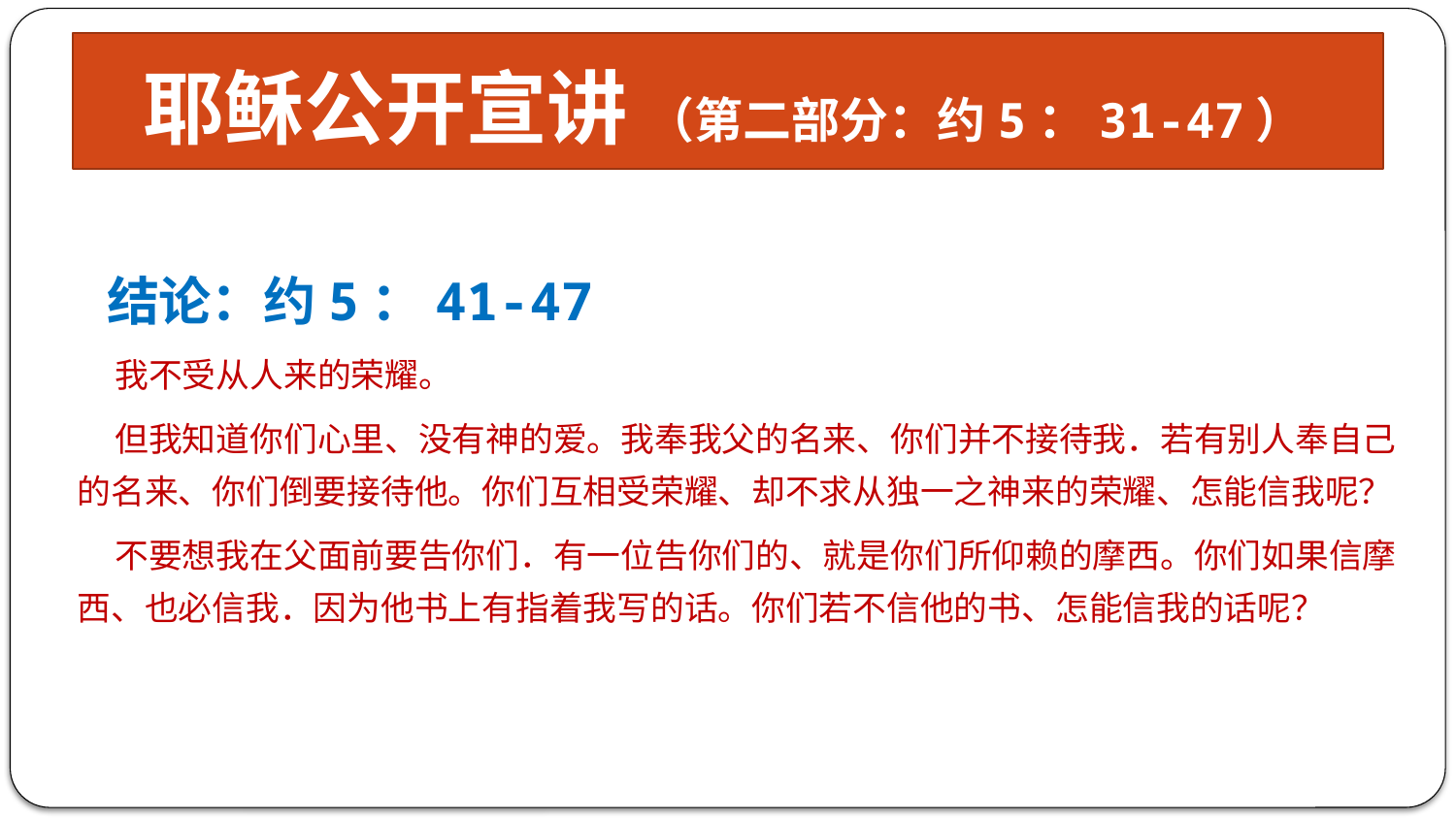

# 耶稣公开宣讲 （第二部分：约5：31-47）

结论：约5：41-47
    我不受从人来的荣耀。
    但我知道你们心里、没有神的爱。我奉我父的名来、你们并不接待我．若有别人奉自己的名来、你们倒要接待他。你们互相受荣耀、却不求从独一之神来的荣耀、怎能信我呢？
    不要想我在父面前要告你们．有一位告你们的、就是你们所仰赖的摩西。你们如果信摩西、也必信我．因为他书上有指着我写的话。你们若不信他的书、怎能信我的话呢？